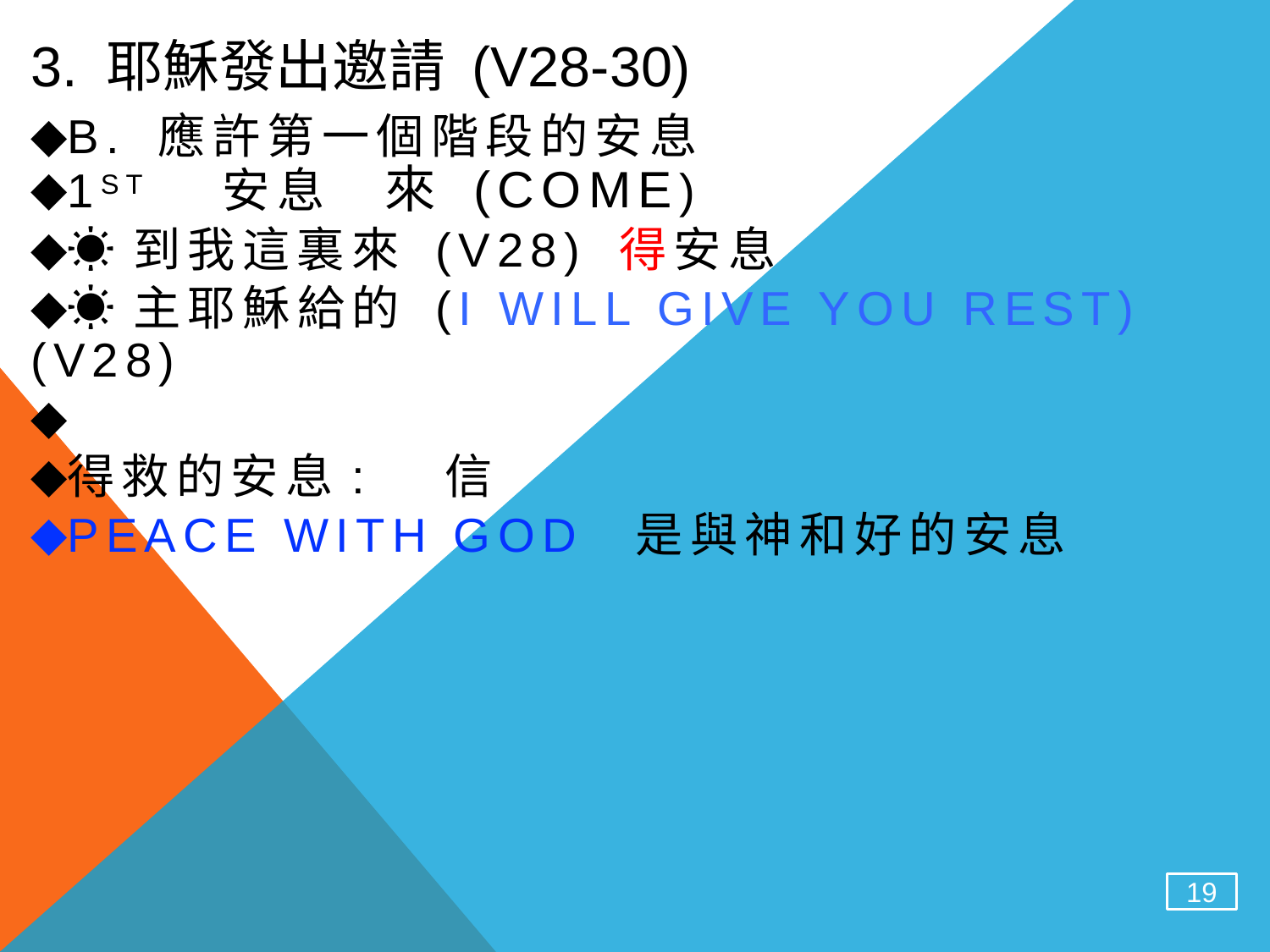

# 3. 耶穌發出邀請 (v28-30)
b. 應許第一個階段的安息
1st   安息   來 (come)
☀︎到我這裏來 (v28) 得安息
☀︎主耶穌給的 (I will give you rest)   (v28)

得救的安息:   信
Peace with God  是與神和好的安息
19